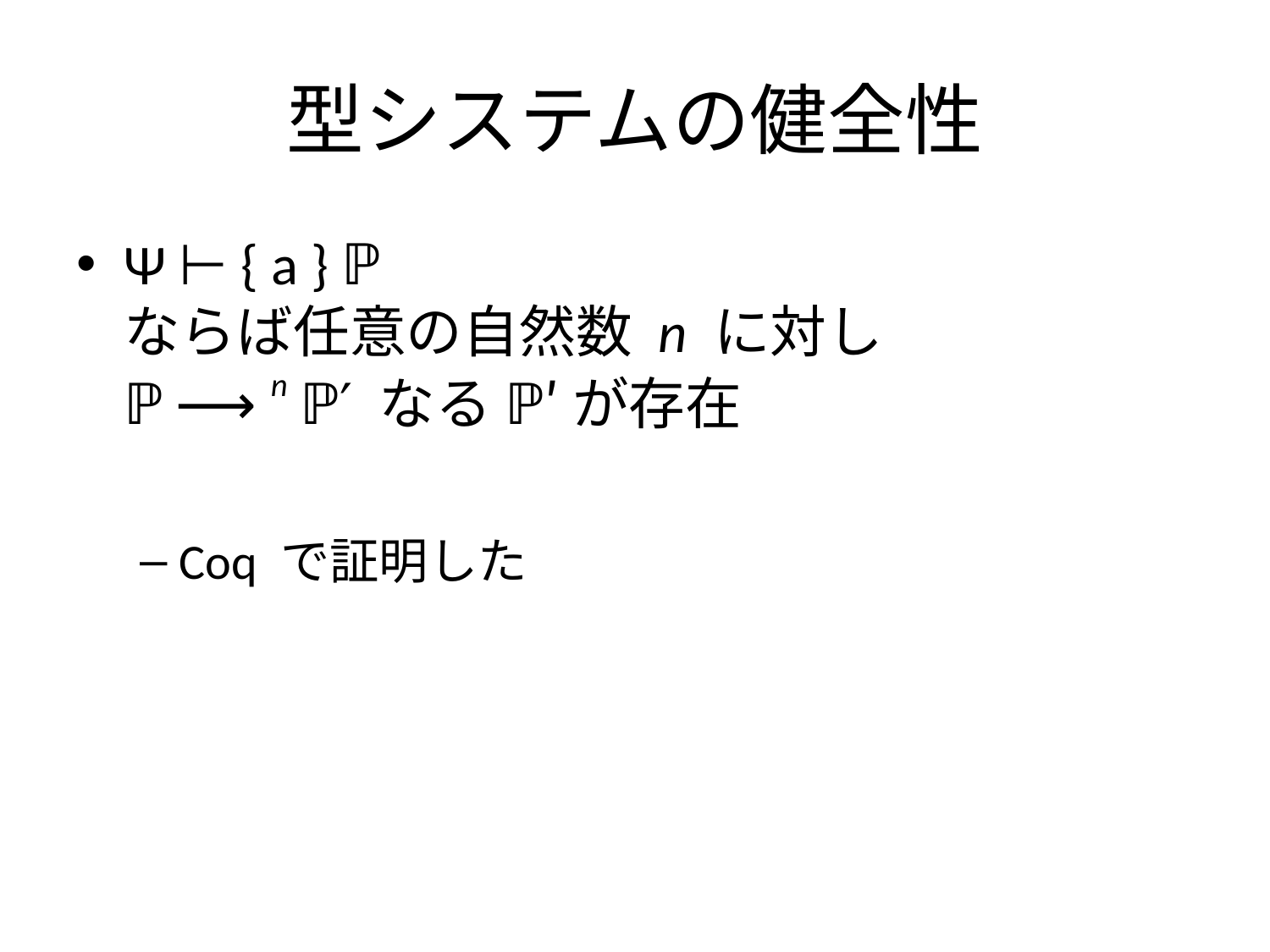

# 型システムの健全性
Ψ ⊢ { a } ℙ
ならば任意の自然数 n に対し
ℙ ⟶n ℙ′ なる ℙ′ が存在

Coq で証明した